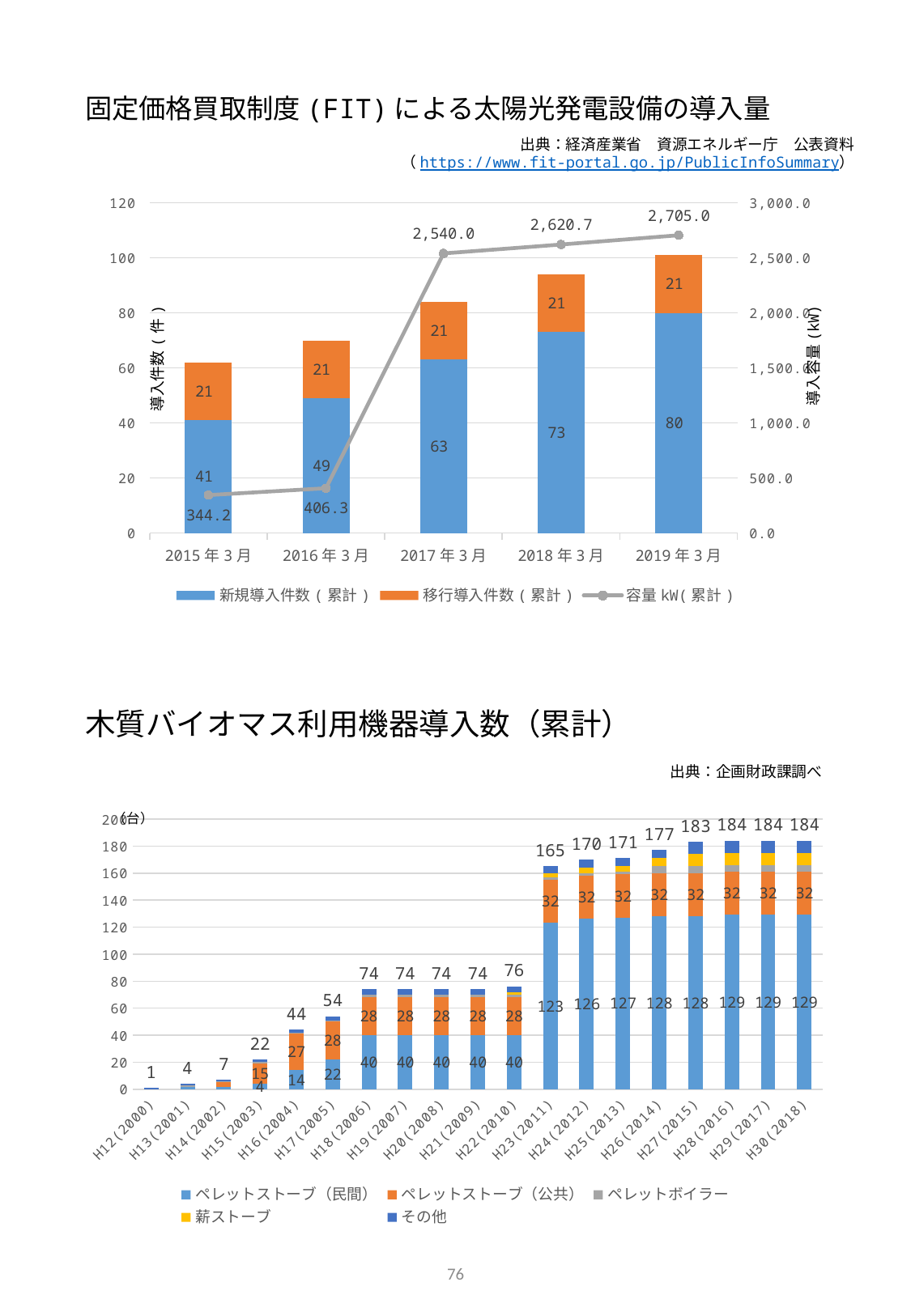

# 固定価格買取制度(FIT)による太陽光発電設備の導入量
出典：経済産業省　資源エネルギー庁　公表資料
（https://www.fit-portal.go.jp/PublicInfoSummary）

### Chart

| Category | 新規導入件数(累計) | 移行導入件数(累計) | 容量kW(累計) |
|---|---|---|---|
| 2015年3月 | 41.0 | 21.0 | 344.2 |
| 2016年3月 | 49.0 | 21.0 | 406.3 |
| 2017年3月 | 63.0 | 21.0 | 2540.0 |
| 2018年3月 | 73.0 | 21.0 | 2620.7 |
| 2019年3月 | 80.0 | 21.0 | 2705.0 |
木質バイオマス利用機器導入数（累計）
出典：企画財政課調べ

### Chart

| Category | ペレットストーブ（民間） | ペレットストーブ（公共） | ペレットボイラー | 薪ストーブ | その他 | 計 |
|---|---|---|---|---|---|---|
| H12(2000) | 0.0 | 0.0 | 0.0 | 0.0 | 1.0 | 1.0 |
| H13(2001) | 2.0 | 0.0 | 1.0 | 0.0 | 1.0 | 4.0 |
| H14(2002) | 2.0 | 3.0 | 1.0 | 0.0 | 1.0 | 7.0 |
| H15(2003) | 4.0 | 15.0 | 1.0 | 0.0 | 2.0 | 22.0 |
| H16(2004) | 14.0 | 27.0 | 1.0 | 0.0 | 2.0 | 44.0 |
| H17(2005) | 22.0 | 28.0 | 1.0 | 0.0 | 3.0 | 54.0 |
| H18(2006) | 40.0 | 28.0 | 2.0 | 0.0 | 4.0 | 74.0 |
| H19(2007) | 40.0 | 28.0 | 2.0 | 0.0 | 4.0 | 74.0 |
| H20(2008) | 40.0 | 28.0 | 2.0 | 0.0 | 4.0 | 74.0 |
| H21(2009) | 40.0 | 28.0 | 2.0 | 0.0 | 4.0 | 74.0 |
| H22(2010) | 40.0 | 28.0 | 2.0 | 2.0 | 4.0 | 76.0 |
| H23(2011) | 123.0 | 32.0 | 2.0 | 3.0 | 5.0 | 165.0 |
| H24(2012) | 126.0 | 32.0 | 2.0 | 4.0 | 6.0 | 170.0 |
| H25(2013) | 127.0 | 32.0 | 2.0 | 4.0 | 6.0 | 171.0 |
| H26(2014) | 128.0 | 32.0 | 5.0 | 6.0 | 6.0 | 177.0 |
| H27(2015) | 128.0 | 32.0 | 5.0 | 9.0 | 9.0 | 183.0 |
| H28(2016) | 129.0 | 32.0 | 5.0 | 9.0 | 9.0 | 184.0 |
| H29(2017) | 129.0 | 32.0 | 5.0 | 9.0 | 9.0 | 184.0 |
| H30(2018) | 129.0 | 32.0 | 5.0 | 9.0 | 9.0 | 184.0 |
76